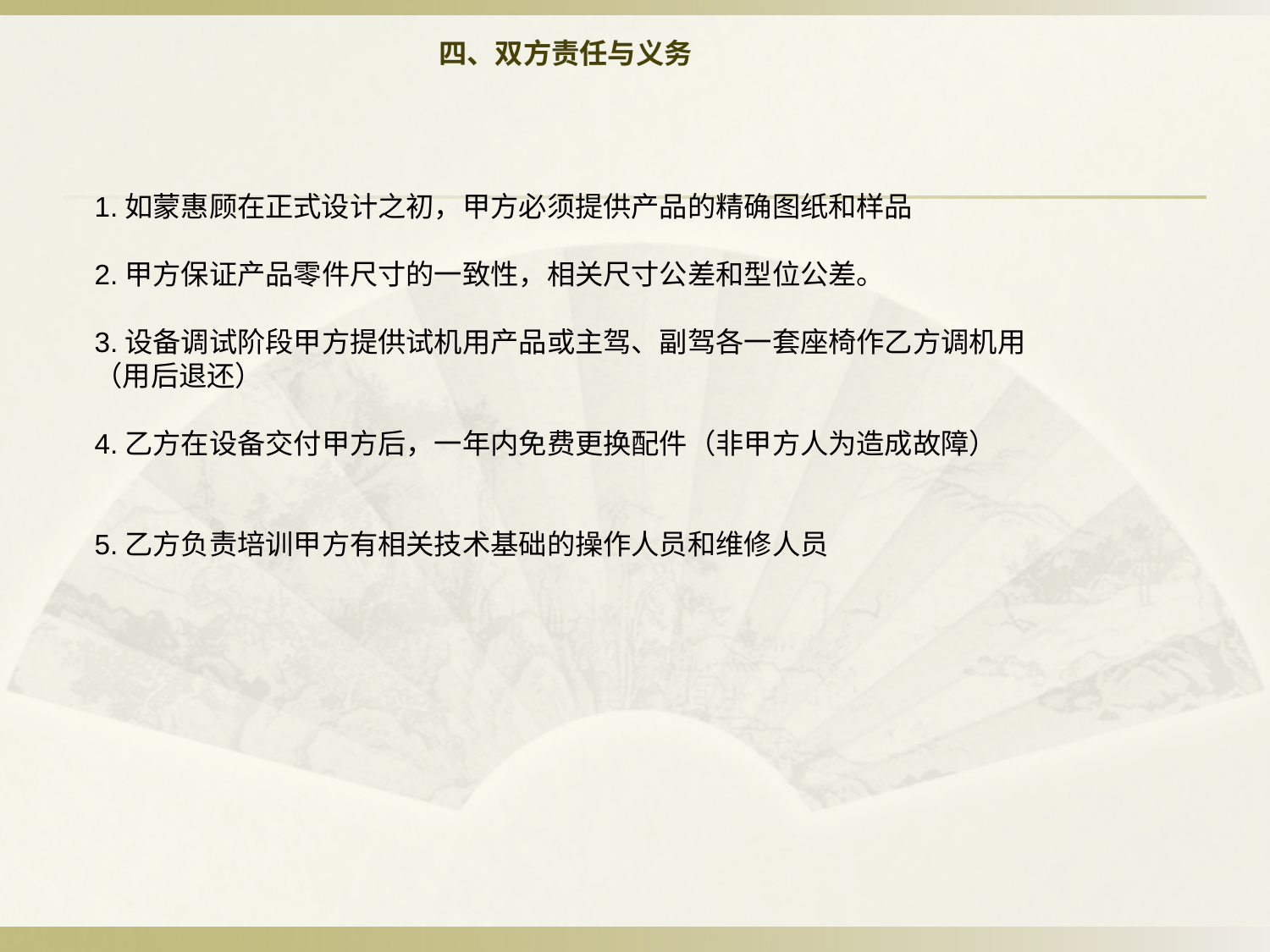

四、双方责任与义务
1.如蒙惠顾在正式设计之初，甲方必须提供产品的精确图纸和样品

2.甲方保证产品零件尺寸的一致性，相关尺寸公差和型位公差。

3.设备调试阶段甲方提供试机用产品或主驾、副驾各一套座椅作乙方调机用
（用后退还）

4.乙方在设备交付甲方后，一年内免费更换配件（非甲方人为造成故障）

5.乙方负责培训甲方有相关技术基础的操作人员和维修人员